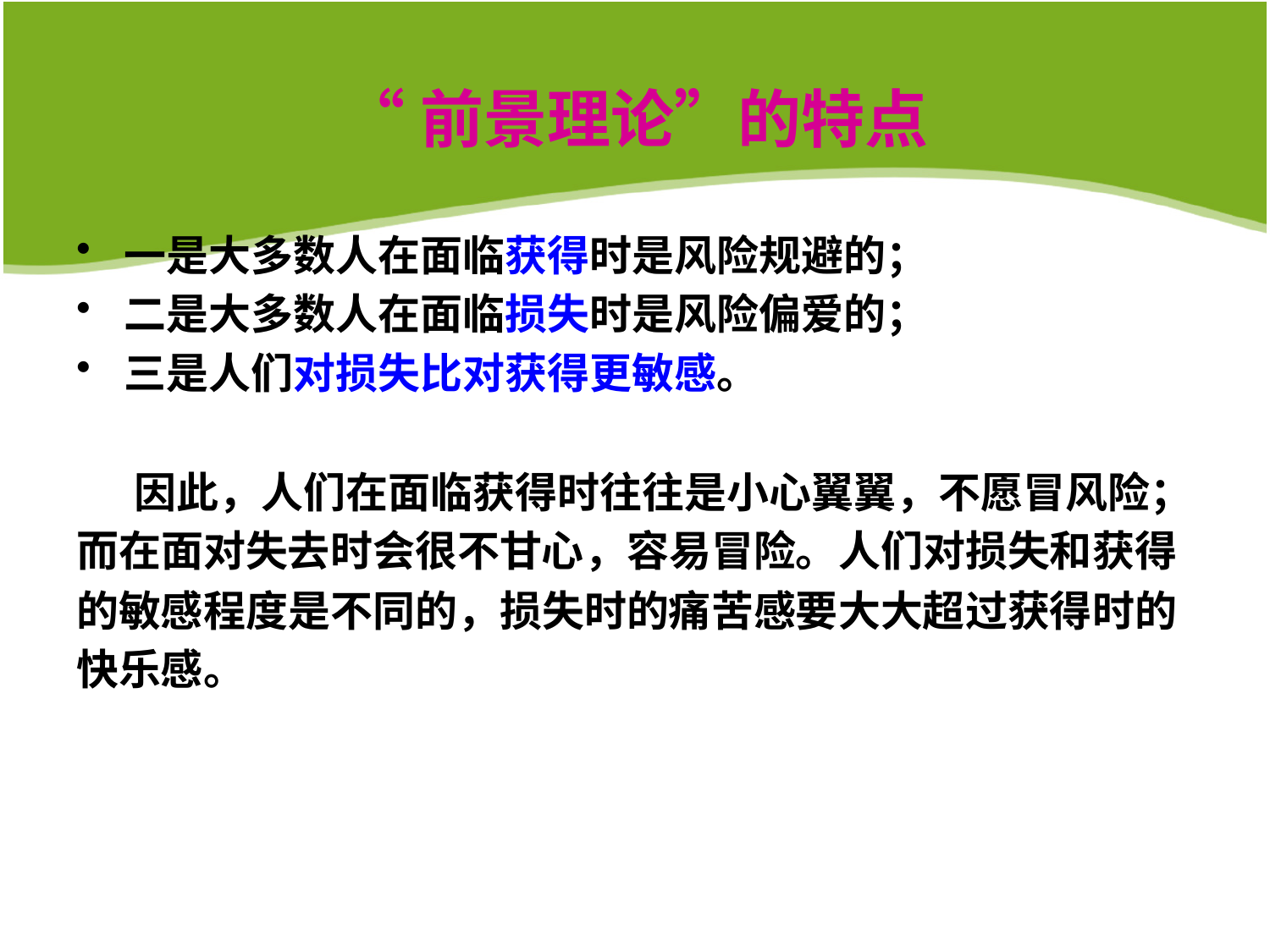

# “前景理论”的特点
一是大多数人在面临获得时是风险规避的；
二是大多数人在面临损失时是风险偏爱的；
三是人们对损失比对获得更敏感。

     因此，人们在面临获得时往往是小心翼翼，不愿冒风险；
而在面对失去时会很不甘心，容易冒险。人们对损失和获得
的敏感程度是不同的，损失时的痛苦感要大大超过获得时的
快乐感。